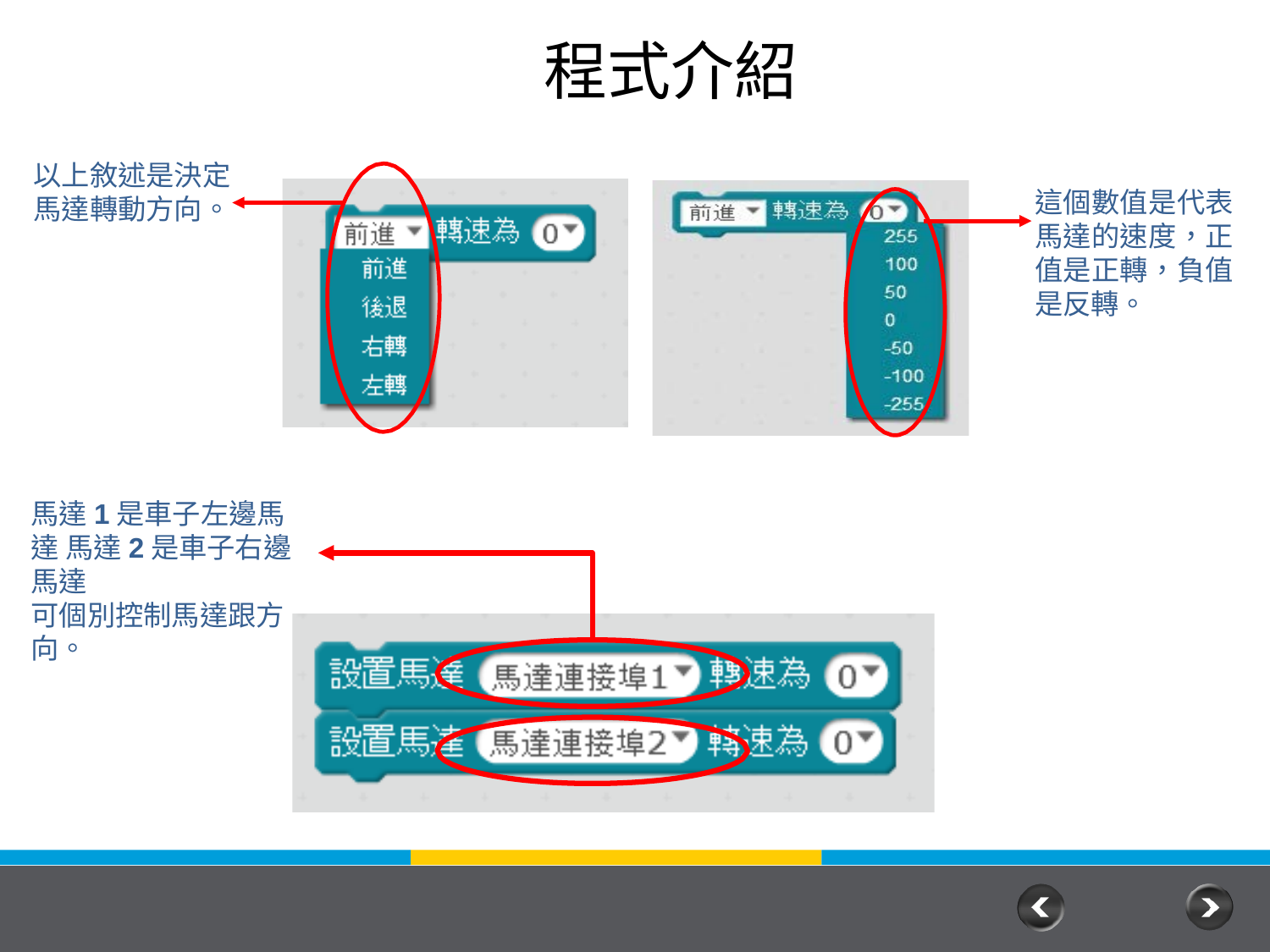

# 程式介紹
以上敘述是決定 馬達轉動方向。

這個數值是代表 馬達的速度，正 值是正轉，負值 是反轉。

馬達1是車子左邊馬達 馬達2是車子右邊馬達
可個別控制馬達跟方向。

11